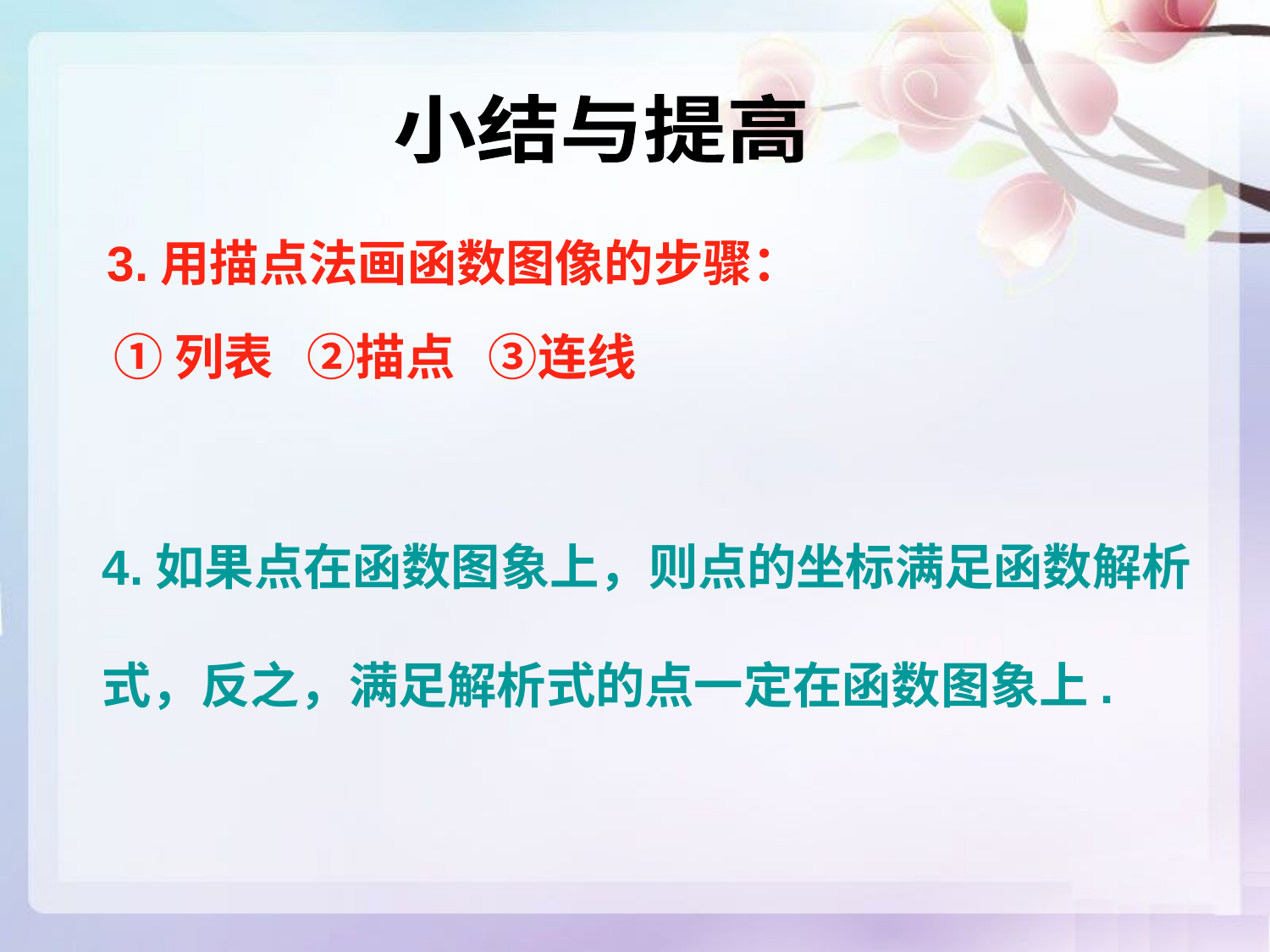

小结与提高
3.用描点法画函数图像的步骤：
①列表   ②描点   ③连线
4.如果点在函数图象上，则点的坐标满足函数解析式，反之，满足解析式的点一定在函数图象上.